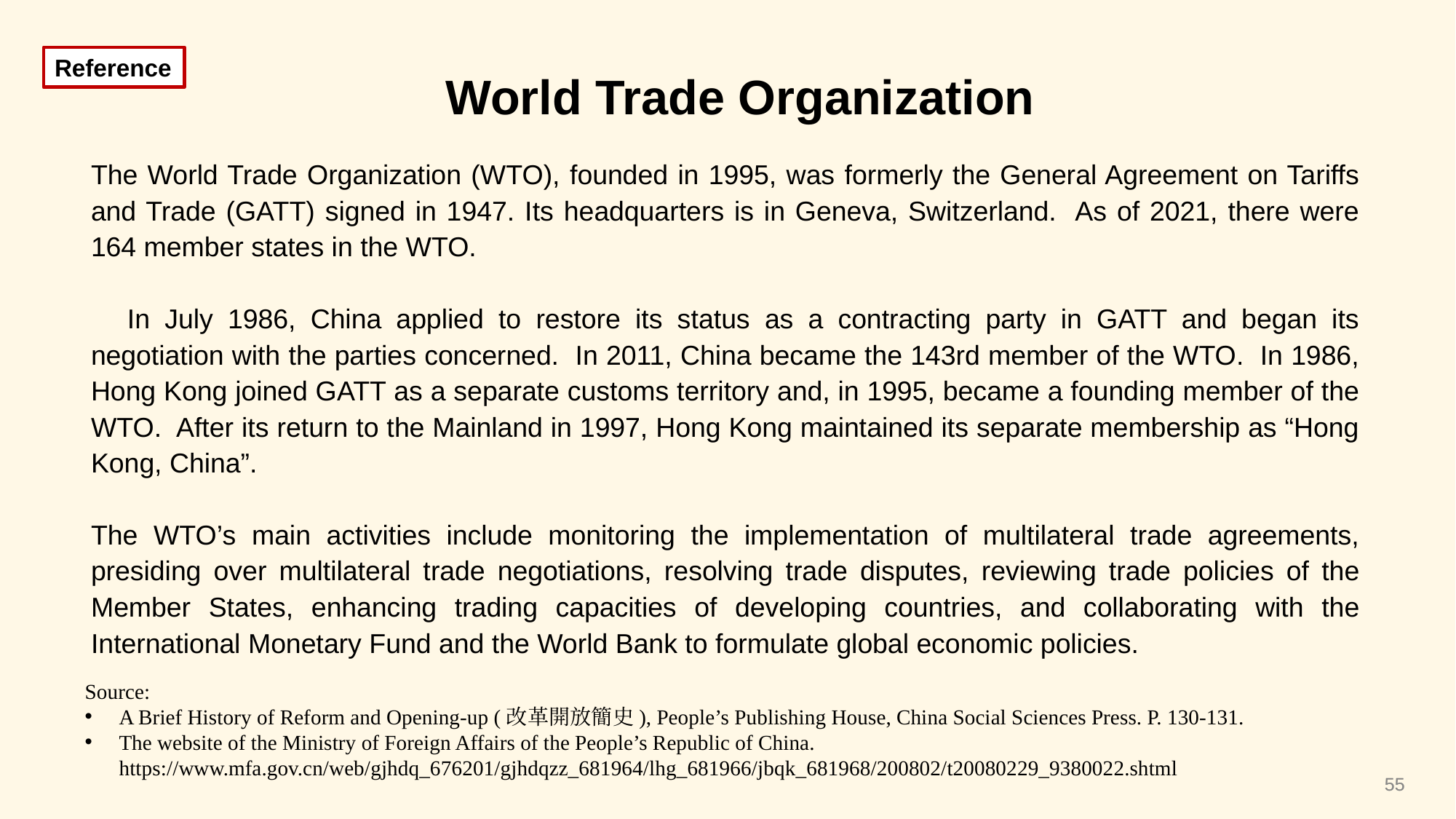

Reference
World Trade Organization
The World Trade Organization (WTO), founded in 1995, was formerly the General Agreement on Tariffs and Trade (GATT) signed in 1947. Its headquarters is in Geneva, Switzerland.  As of 2021, there were 164 member states in the WTO.

In July 1986, China applied to restore its status as a contracting party in GATT and began its negotiation with the parties concerned.  In 2011, China became the 143rd member of the WTO.  In 1986, Hong Kong joined GATT as a separate customs territory and, in 1995, became a founding member of the WTO.  After its return to the Mainland in 1997, Hong Kong maintained its separate membership as “Hong Kong, China”.

The WTO’s main activities include monitoring the implementation of multilateral trade agreements, presiding over multilateral trade negotiations, resolving trade disputes, reviewing trade policies of the Member States, enhancing trading capacities of developing countries, and collaborating with the International Monetary Fund and the World Bank to formulate global economic policies.
Source:
A Brief History of Reform and Opening-up (改革開放簡史), People’s Publishing House, China Social Sciences Press. P. 130-131.
The website of the Ministry of Foreign Affairs of the People’s Republic of China. https://www.mfa.gov.cn/web/gjhdq_676201/gjhdqzz_681964/lhg_681966/jbqk_681968/200802/t20080229_9380022.shtml